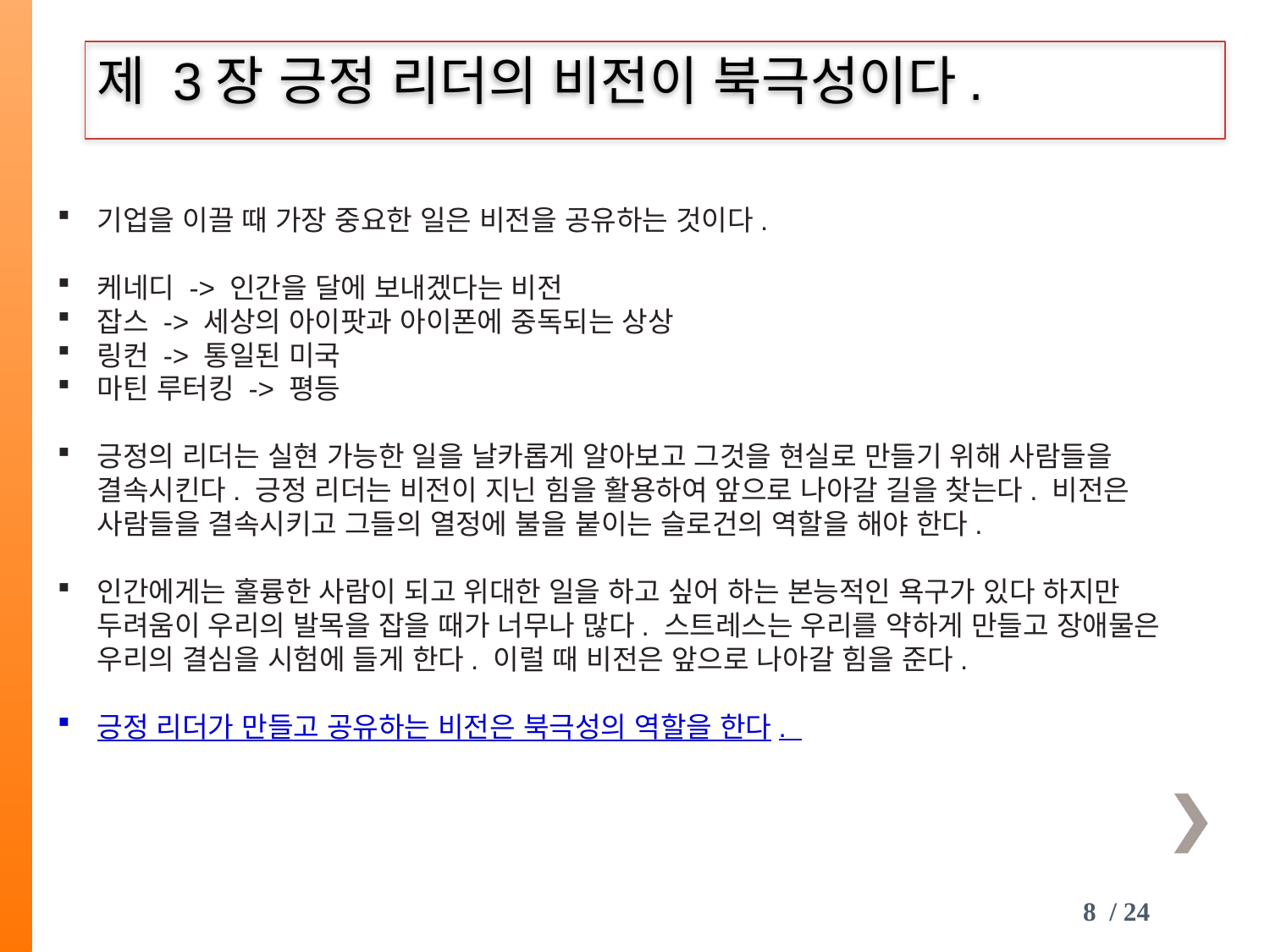

제 3장 긍정 리더의 비전이 북극성이다.

기업을 이끌 때 가장 중요한 일은 비전을 공유하는 것이다.

케네디 -> 인간을 달에 보내겠다는 비전
잡스 -> 세상의 아이팟과 아이폰에 중독되는 상상
링컨 -> 통일된 미국
마틴 루터킹 -> 평등

긍정의 리더는 실현 가능한 일을 날카롭게 알아보고 그것을 현실로 만들기 위해 사람들을 결속시킨다. 긍정 리더는 비전이 지닌 힘을 활용하여 앞으로 나아갈 길을 찾는다. 비전은 사람들을 결속시키고 그들의 열정에 불을 붙이는 슬로건의 역할을 해야 한다.

인간에게는 훌륭한 사람이 되고 위대한 일을 하고 싶어 하는 본능적인 욕구가 있다 하지만 두려움이 우리의 발목을 잡을 때가 너무나 많다. 스트레스는 우리를 약하게 만들고 장애물은 우리의 결심을 시험에 들게 한다. 이럴 때 비전은 앞으로 나아갈 힘을 준다.

긍정 리더가 만들고 공유하는 비전은 북극성의 역할을 한다.
8  / 24